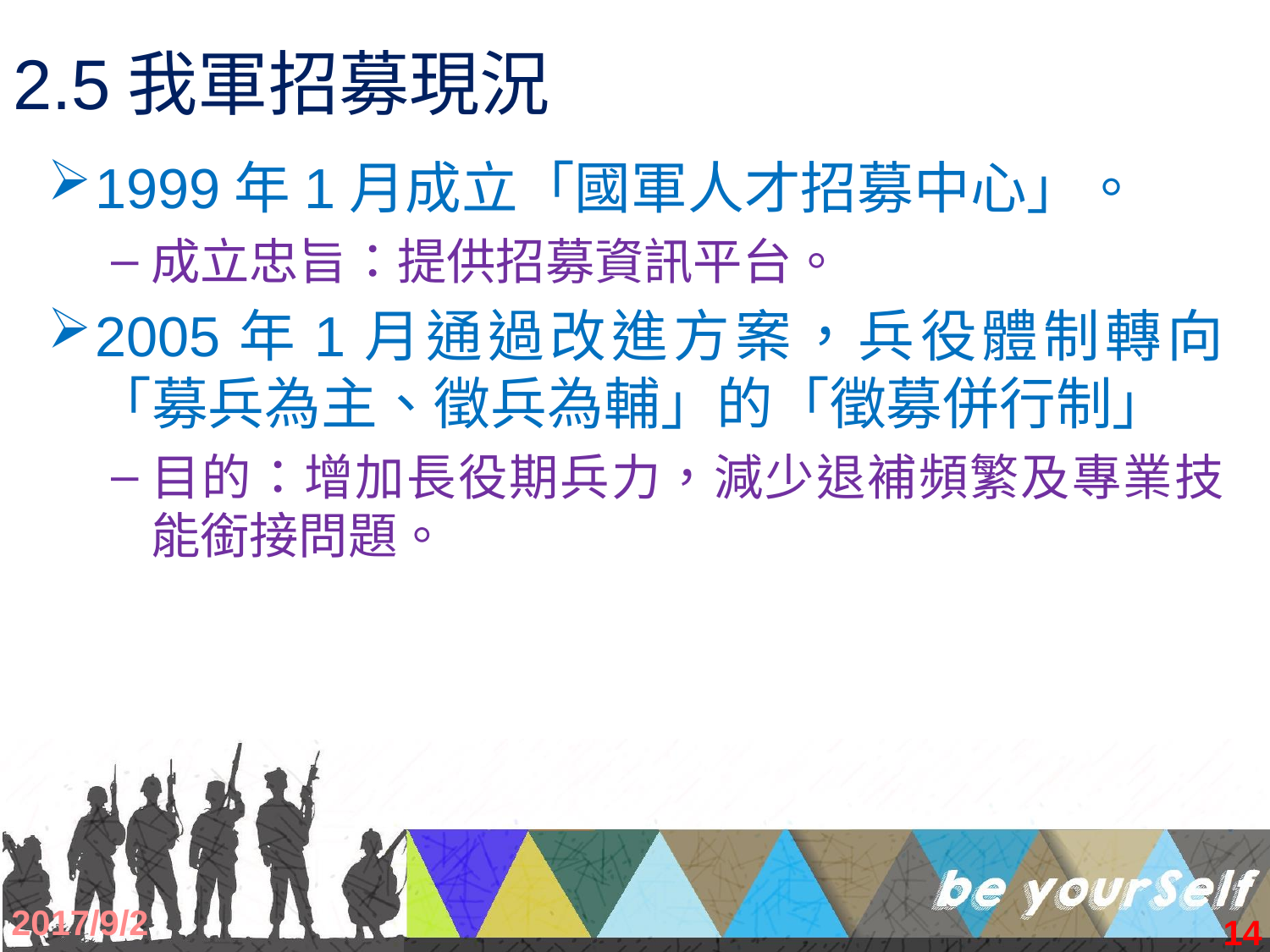

# 2.5我軍招募現況
1999年1月成立「國軍人才招募中心」。
成立忠旨：提供招募資訊平台。
2005年1月通過改進方案，兵役體制轉向「募兵為主、徵兵為輔」的「徵募併行制」
目的：增加長役期兵力，減少退補頻繁及專業技能銜接問題。

2017/9/2
14